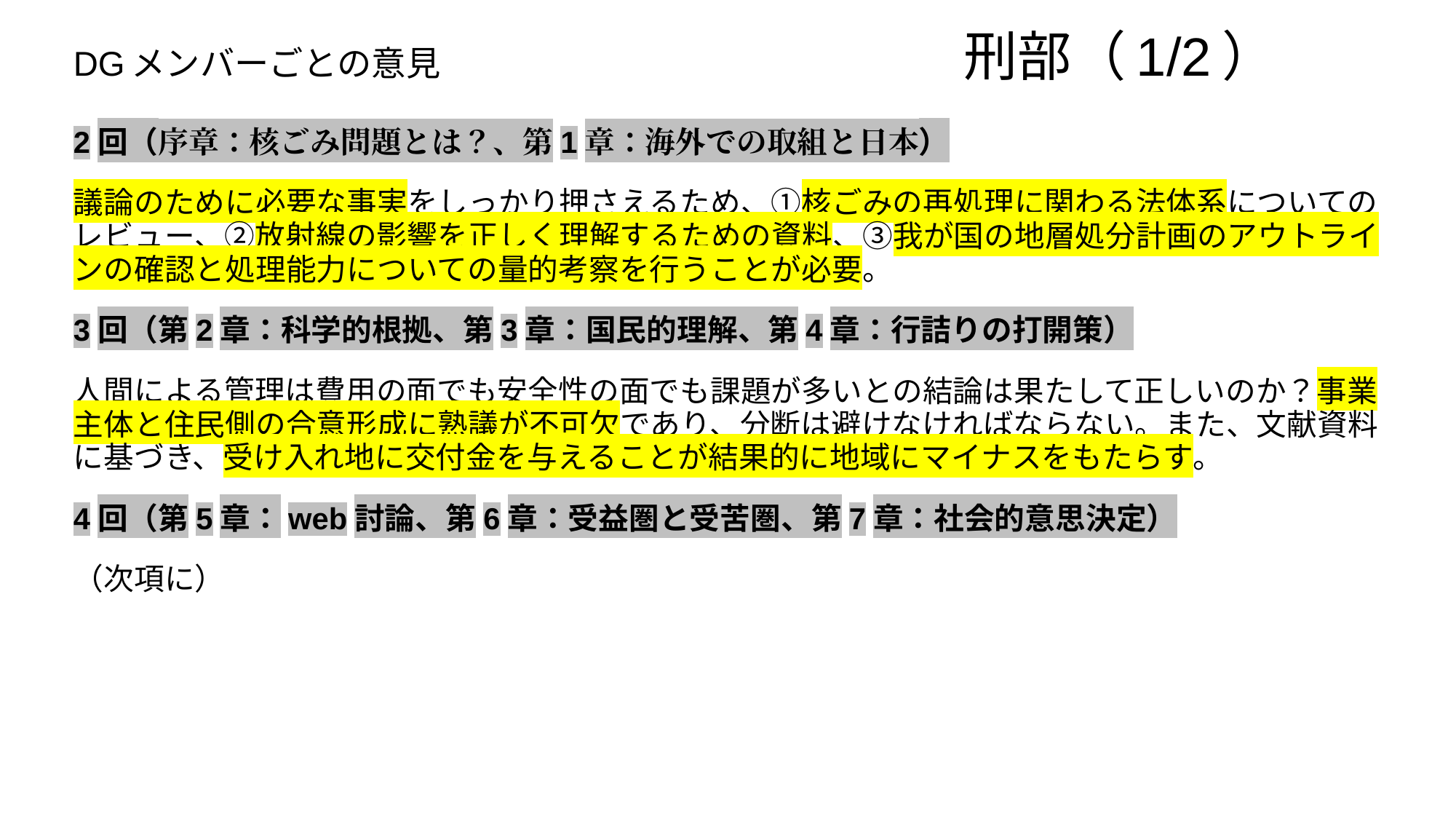

# DGメンバーごとの意見　　　　　　　　　　　　　　　 刑部（1/2）
2回（序章：核ごみ問題とは？、第1章：海外での取組と日本）
議論のために必要な事実をしっかり押さえるため、①核ごみの再処理に関わる法体系についてのレビュー、②放射線の影響を正しく理解するための資料、③我が国の地層処分計画のアウトラインの確認と処理能力についての量的考察を行うことが必要。
3回（第2章：科学的根拠、第3章：国民的理解、第4章：行詰りの打開策）
人間による管理は費用の面でも安全性の面でも課題が多いとの結論は果たして正しいのか？事業主体と住民側の合意形成に熟議が不可欠であり、分断は避けなければならない。また、文献資料に基づき、受け入れ地に交付金を与えることが結果的に地域にマイナスをもたらす。
4回（第5章：web討論、第6章：受益圏と受苦圏、第7章：社会的意思決定）
（次項に）